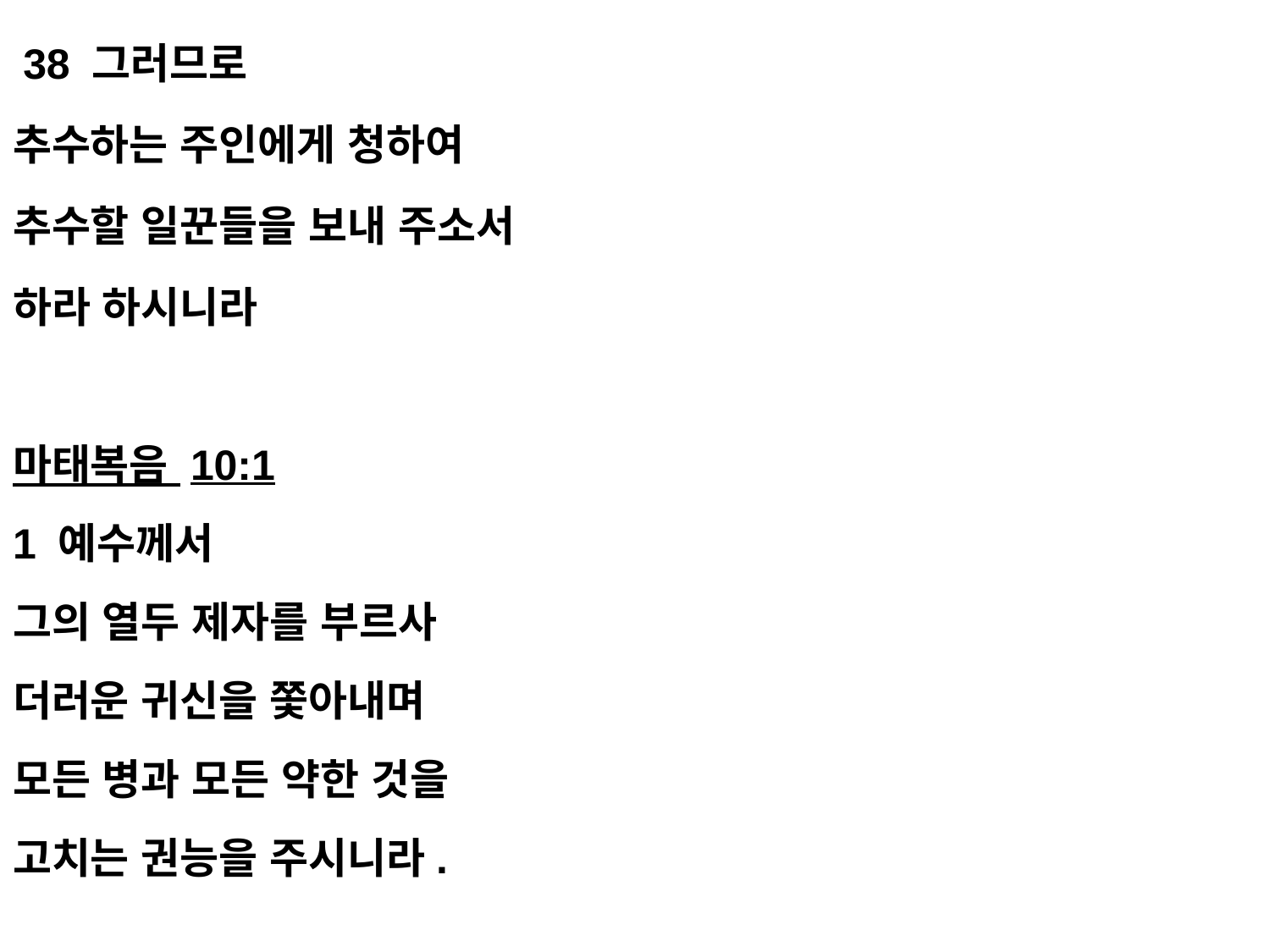

38 그러므로
추수하는 주인에게 청하여
추수할 일꾼들을 보내 주소서
하라 하시니라

마태복음 10:1
1 예수께서
그의 열두 제자를 부르사
더러운 귀신을 쫓아내며
모든 병과 모든 약한 것을
고치는 권능을 주시니라.
#